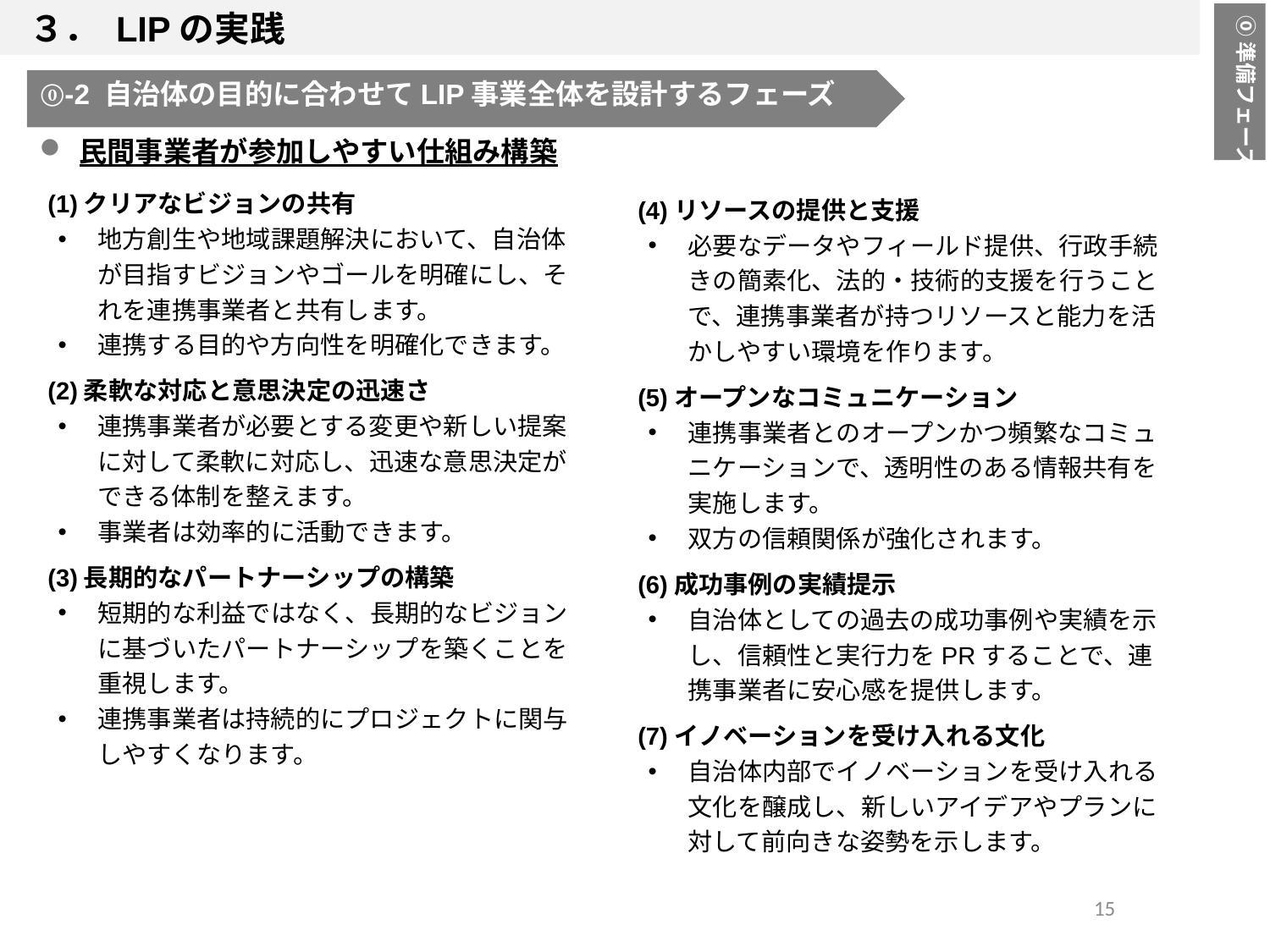

３． LIPの実践
⓪準備フェーズ
⓪-2 自治体の目的に合わせてLIP事業全体を設計するフェーズ
民間事業者が参加しやすい仕組み構築
(1)クリアなビジョンの共有
地方創生や地域課題解決において、自治体が目指すビジョンやゴールを明確にし、それを連携事業者と共有します。
連携する目的や方向性を明確化できます。
(2)柔軟な対応と意思決定の迅速さ
連携事業者が必要とする変更や新しい提案に対して柔軟に対応し、迅速な意思決定ができる体制を整えます。
事業者は効率的に活動できます。
(3)長期的なパートナーシップの構築
短期的な利益ではなく、長期的なビジョンに基づいたパートナーシップを築くことを重視します。
連携事業者は持続的にプロジェクトに関与しやすくなります。
(4)リソースの提供と支援
必要なデータやフィールド提供、行政手続きの簡素化、法的・技術的支援を行うことで、連携事業者が持つリソースと能力を活かしやすい環境を作ります。
(5)オープンなコミュニケーション
連携事業者とのオープンかつ頻繁なコミュニケーションで、透明性のある情報共有を実施します。
双方の信頼関係が強化されます。
(6)成功事例の実績提示
自治体としての過去の成功事例や実績を示し、信頼性と実行力をPRすることで、連携事業者に安心感を提供します。
(7)イノベーションを受け入れる文化
自治体内部でイノベーションを受け入れる文化を醸成し、新しいアイデアやプランに対して前向きな姿勢を示します。
15